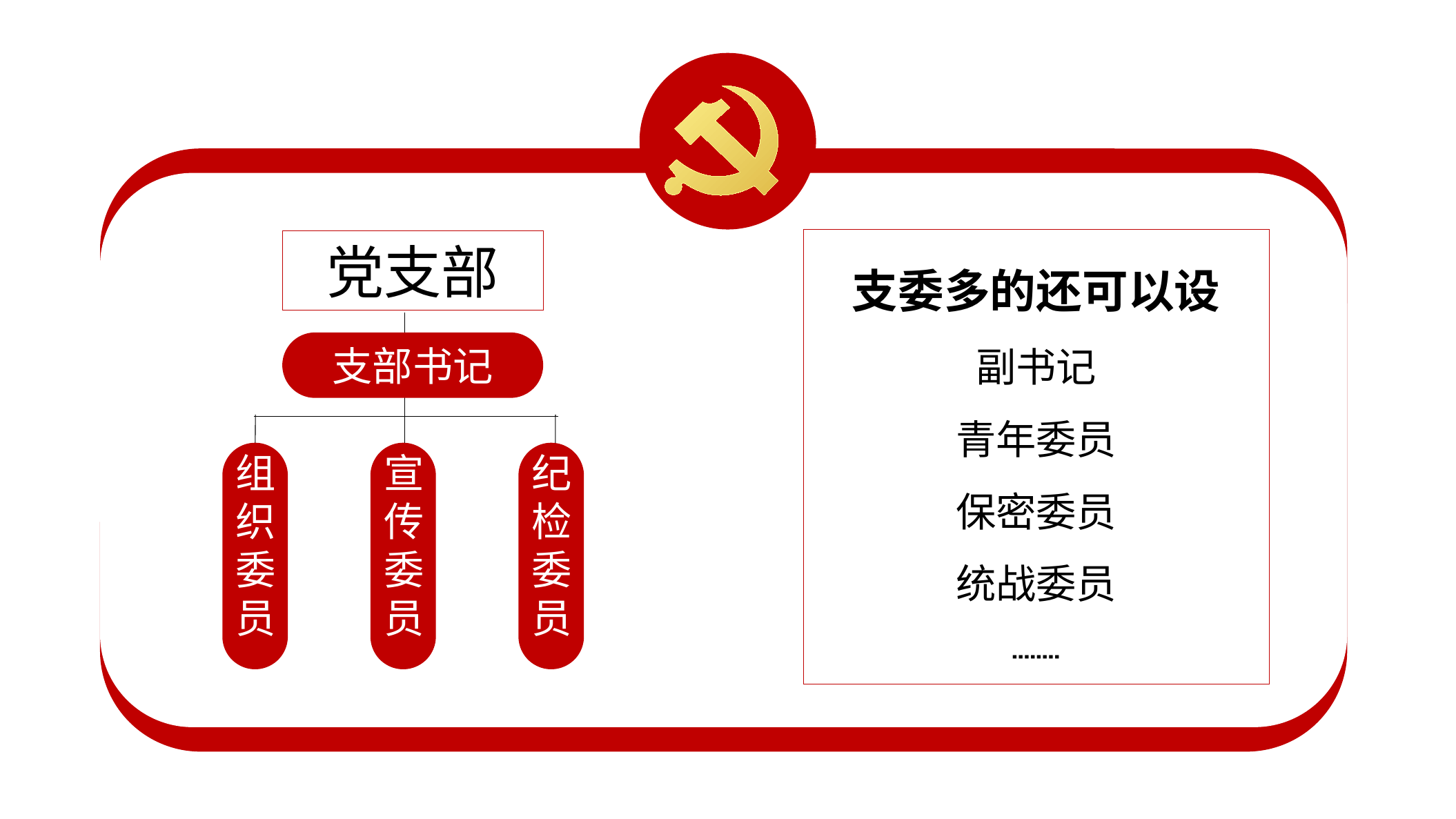

支委多的还可以设
副书记
青年委员
保密委员
统战委员
┈┈
党支部

支部书记

组织委员

宣传委员

纪检委员